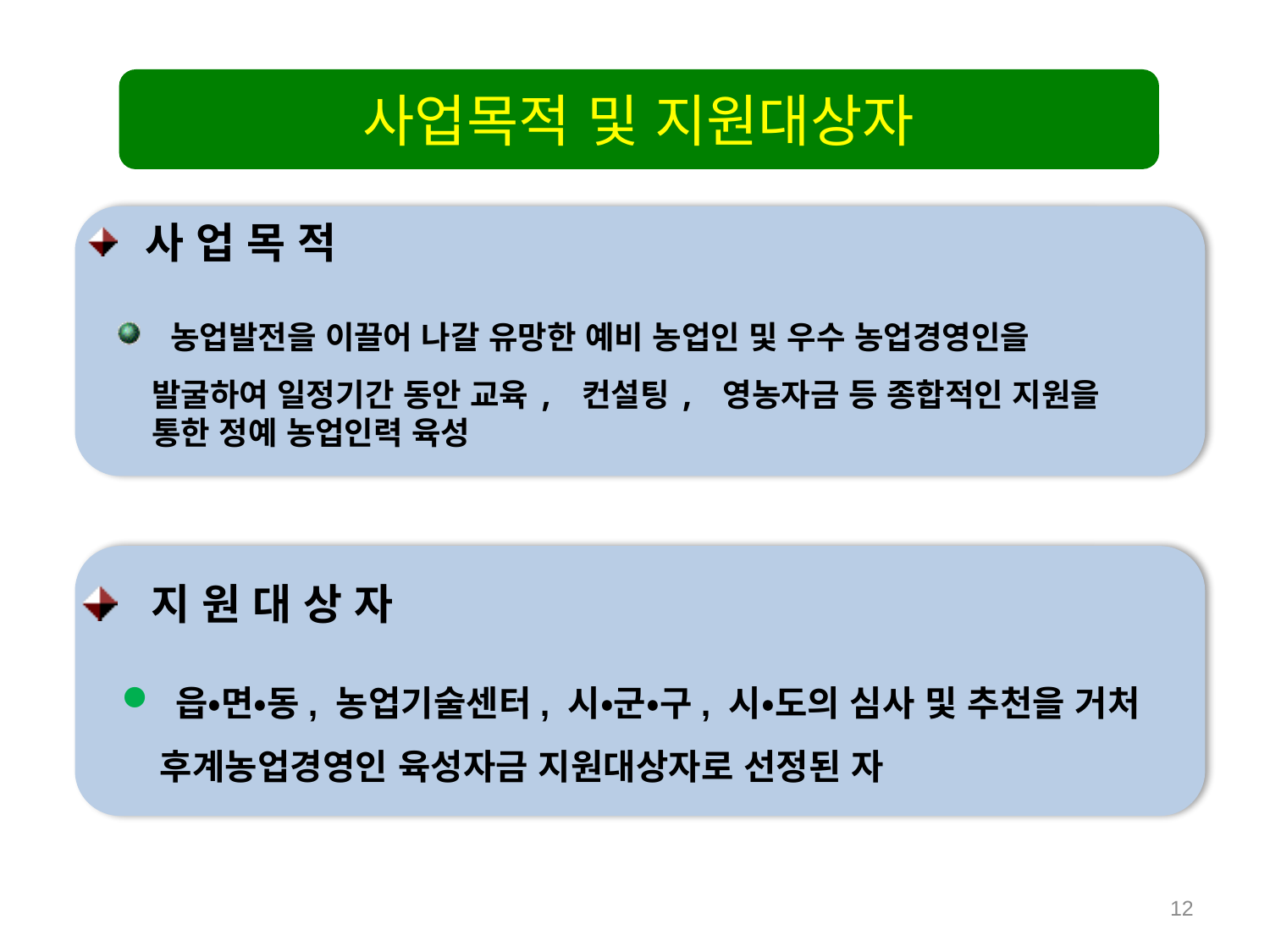

사업목적 및 지원대상자

  사 업 목 적
  농업발전을 이끌어 나갈 유망한 예비 농업인 및 우수 농업경영인을
   발굴하여 일정기간 동안 교육, 컨설팅, 영농자금 등 종합적인 지원을
   통한 정예 농업인력 육성

  지 원 대 상 자
 읍•면•동, 농업기술센터, 시•군•구, 시•도의 심사 및 추천을 거처
   후계농업경영인 육성자금 지원대상자로 선정된 자

12